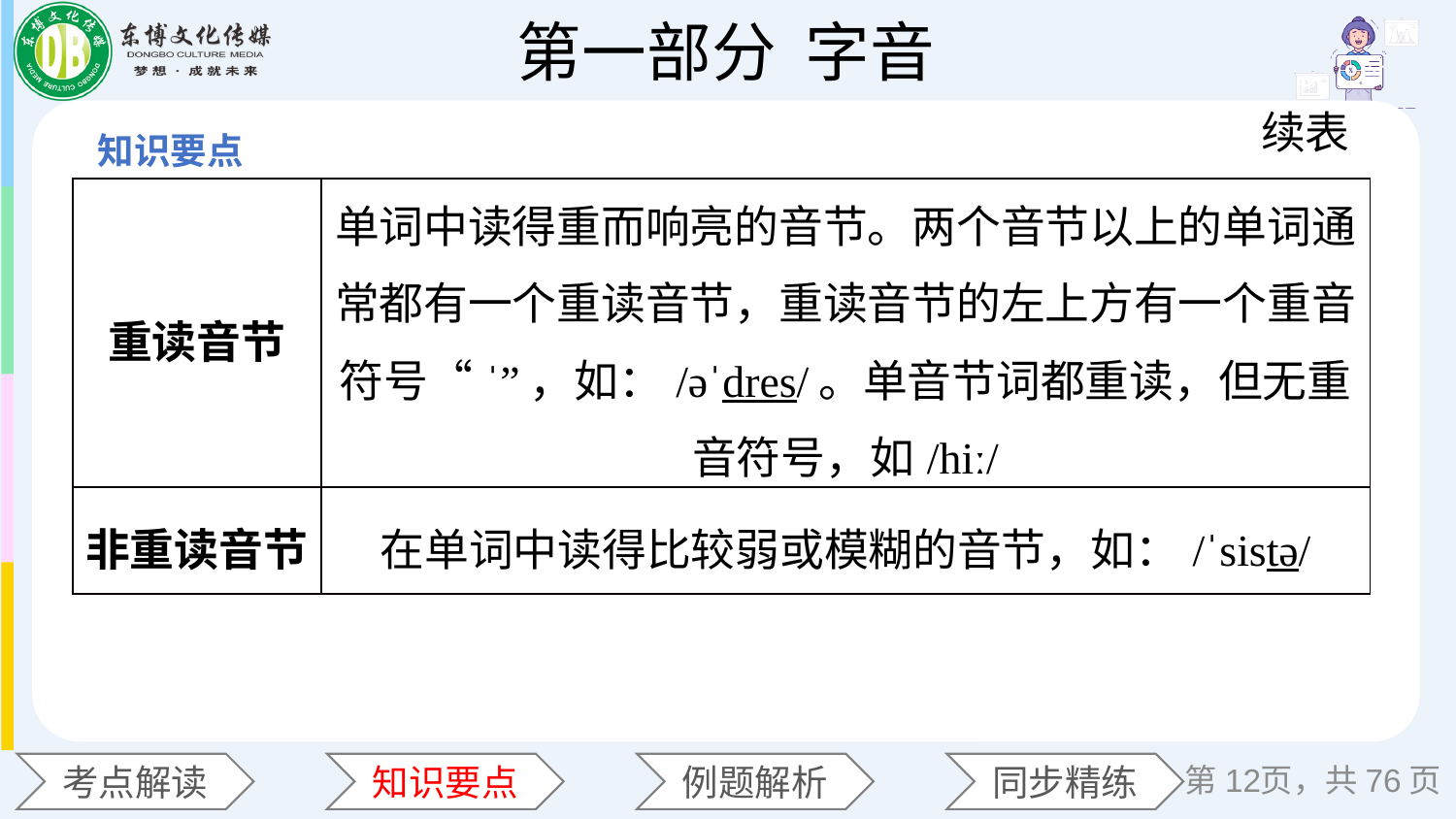

续表
| 重读音节 | 单词中读得重而响亮的音节。两个音节以上的单词通常都有一个重读音节，重读音节的左上方有一个重音符号“ˈ”，如：/əˈdres/。单音节词都重读，但无重音符号，如/hiː/ |
| --- | --- |
| 非重读音节 | 在单词中读得比较弱或模糊的音节，如：/ˈsistə/ |

第12页，共76页